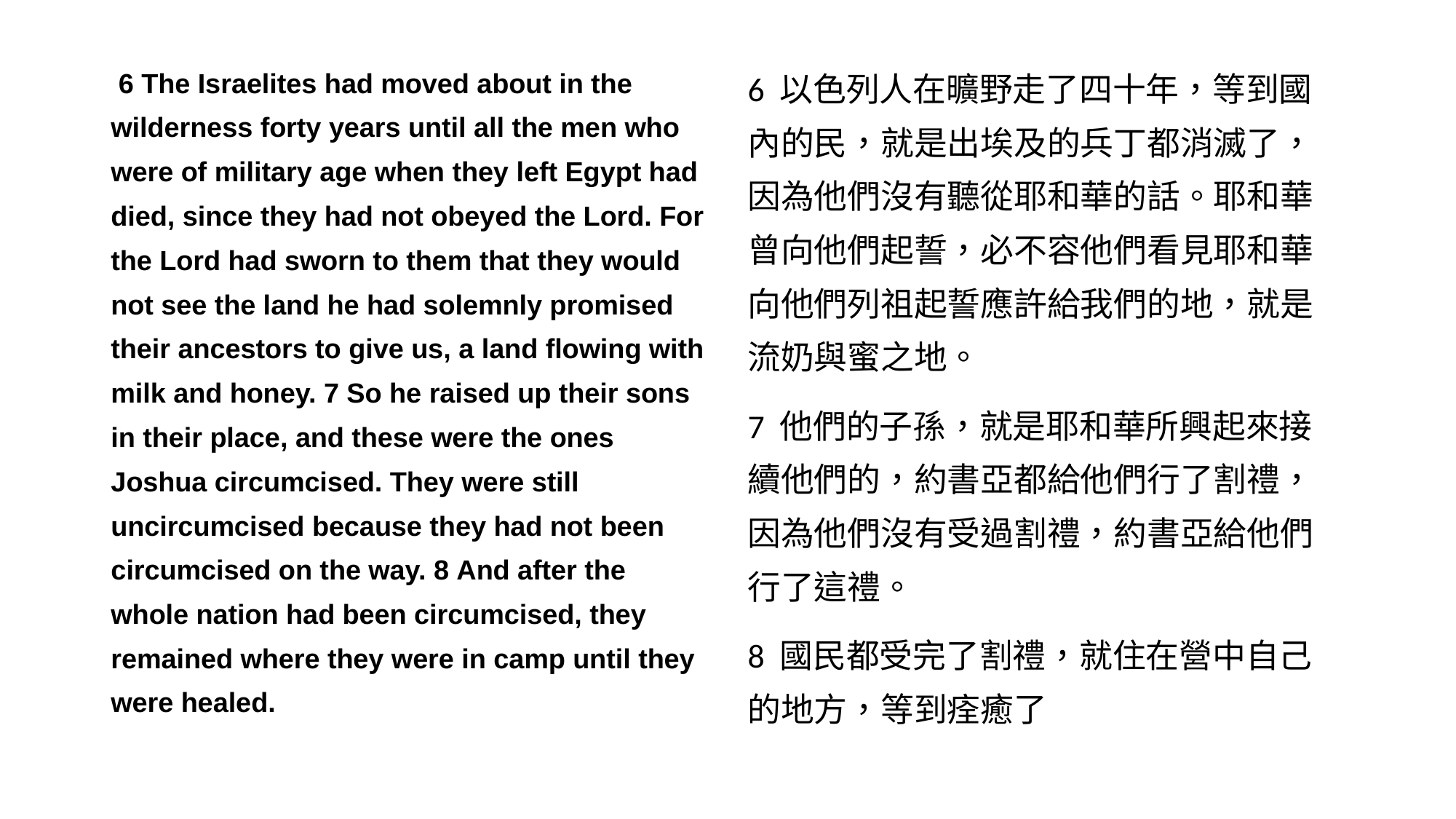

6 The Israelites had moved about in the wilderness forty years until all the men who were of military age when they left Egypt had died, since they had not obeyed the Lord. For the Lord had sworn to them that they would not see the land he had solemnly promised their ancestors to give us, a land flowing with milk and honey. 7 So he raised up their sons in their place, and these were the ones Joshua circumcised. They were still uncircumcised because they had not been circumcised on the way. 8 And after the whole nation had been circumcised, they remained where they were in camp until they were healed.

6 以色列人在曠野走了四十年，等到國內的民，就是出埃及的兵丁都消滅了，因為他們沒有聽從耶和華的話。耶和華曾向他們起誓，必不容他們看見耶和華向他們列祖起誓應許給我們的地，就是流奶與蜜之地。
7 他們的子孫，就是耶和華所興起來接續他們的，約書亞都給他們行了割禮，因為他們沒有受過割禮，約書亞給他們行了這禮。
8 國民都受完了割禮，就住在營中自己的地方，等到痊癒了